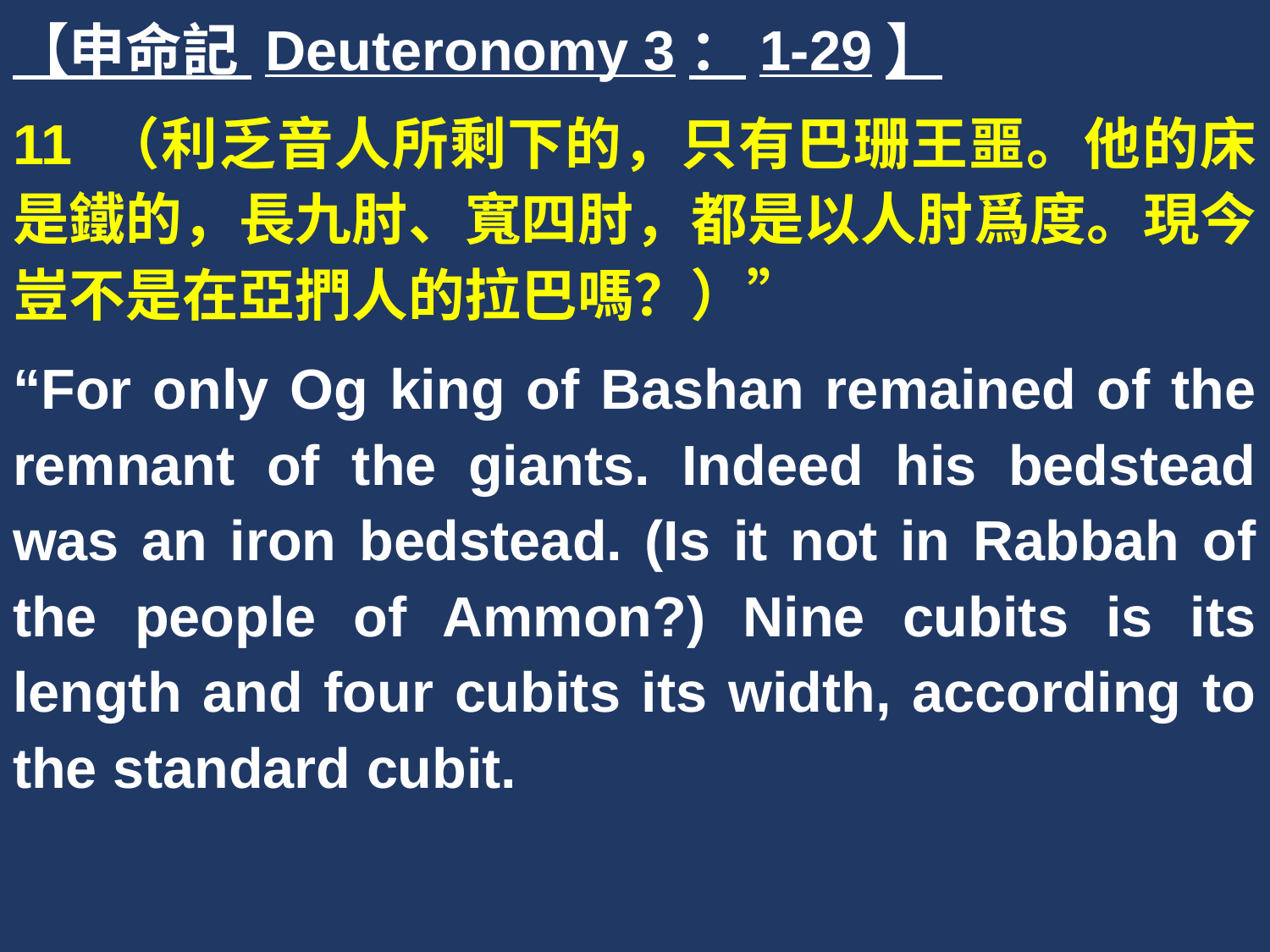

【申命記 Deuteronomy 3：1-29】
11 （利乏音人所剩下的，只有巴珊王噩。他的床是鐵的，長九肘、寬四肘，都是以人肘爲度。現今豈不是在亞捫人的拉巴嗎？）”
“For only Og king of Bashan remained of the remnant of the giants. Indeed his bedstead was an iron bedstead. (Is it not in Rabbah of the people of Ammon?) Nine cubits is its length and four cubits its width, according to the standard cubit.